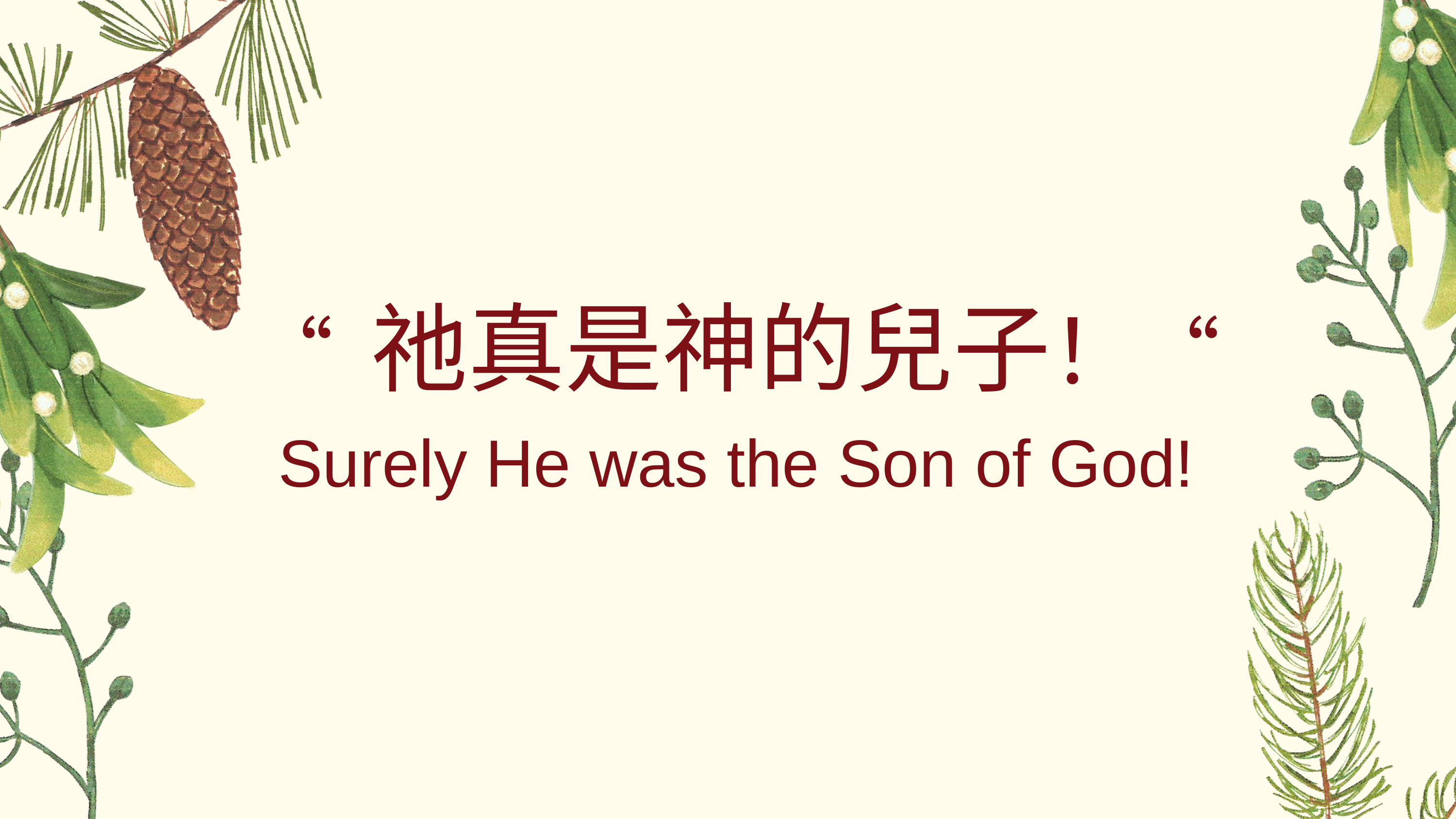

“ 祂真是神的兒子！“
Surely He was the Son of God!